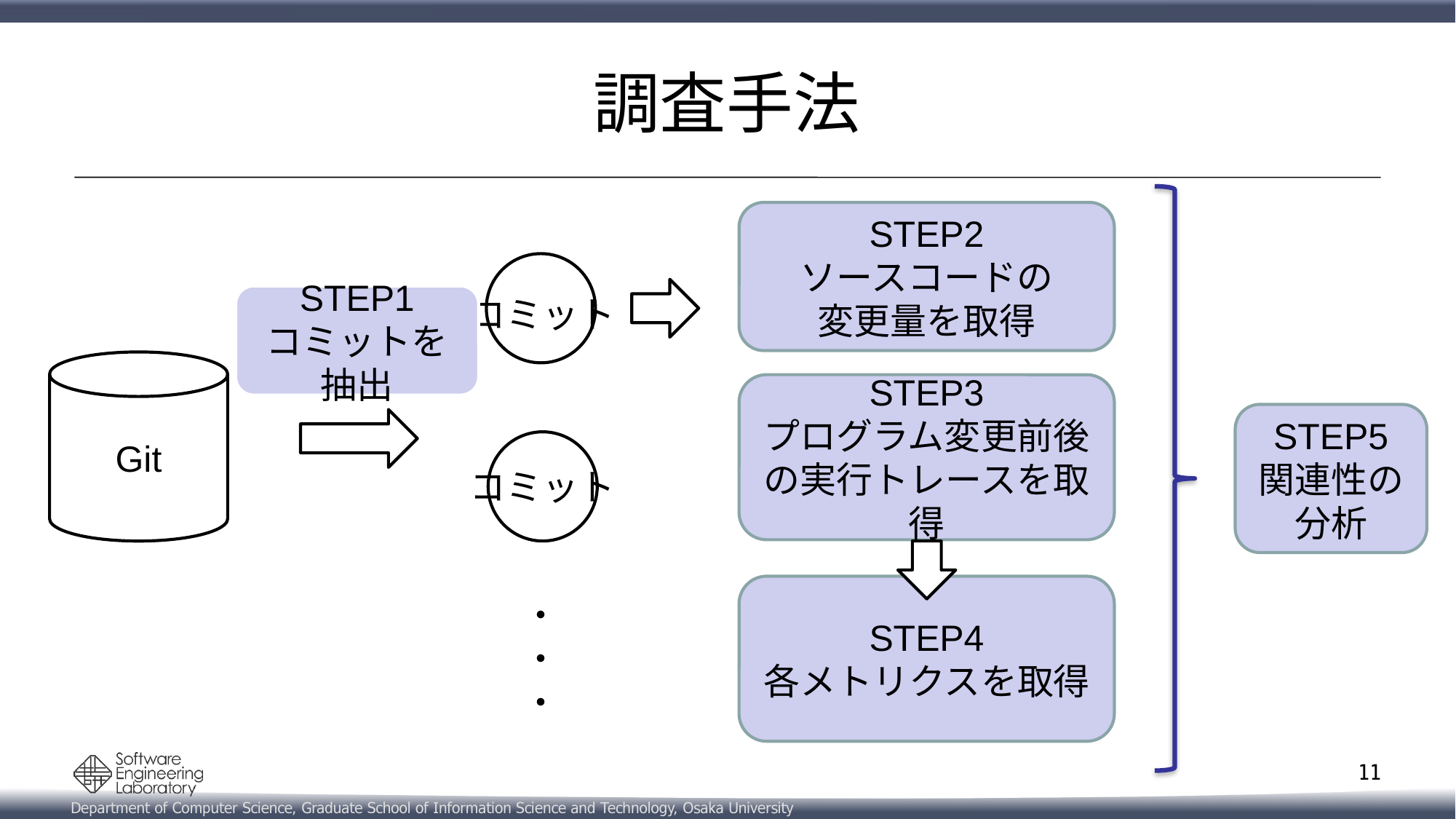

# 調査手法

STEP2
ソースコードの
変更量を取得

STEP1
コミットを抽出
コミット
Git
STEP3
プログラム変更前後の実行トレースを取得
STEP5
関連性の分析

コミット

STEP4
各メトリクスを取得
・
・
・
11